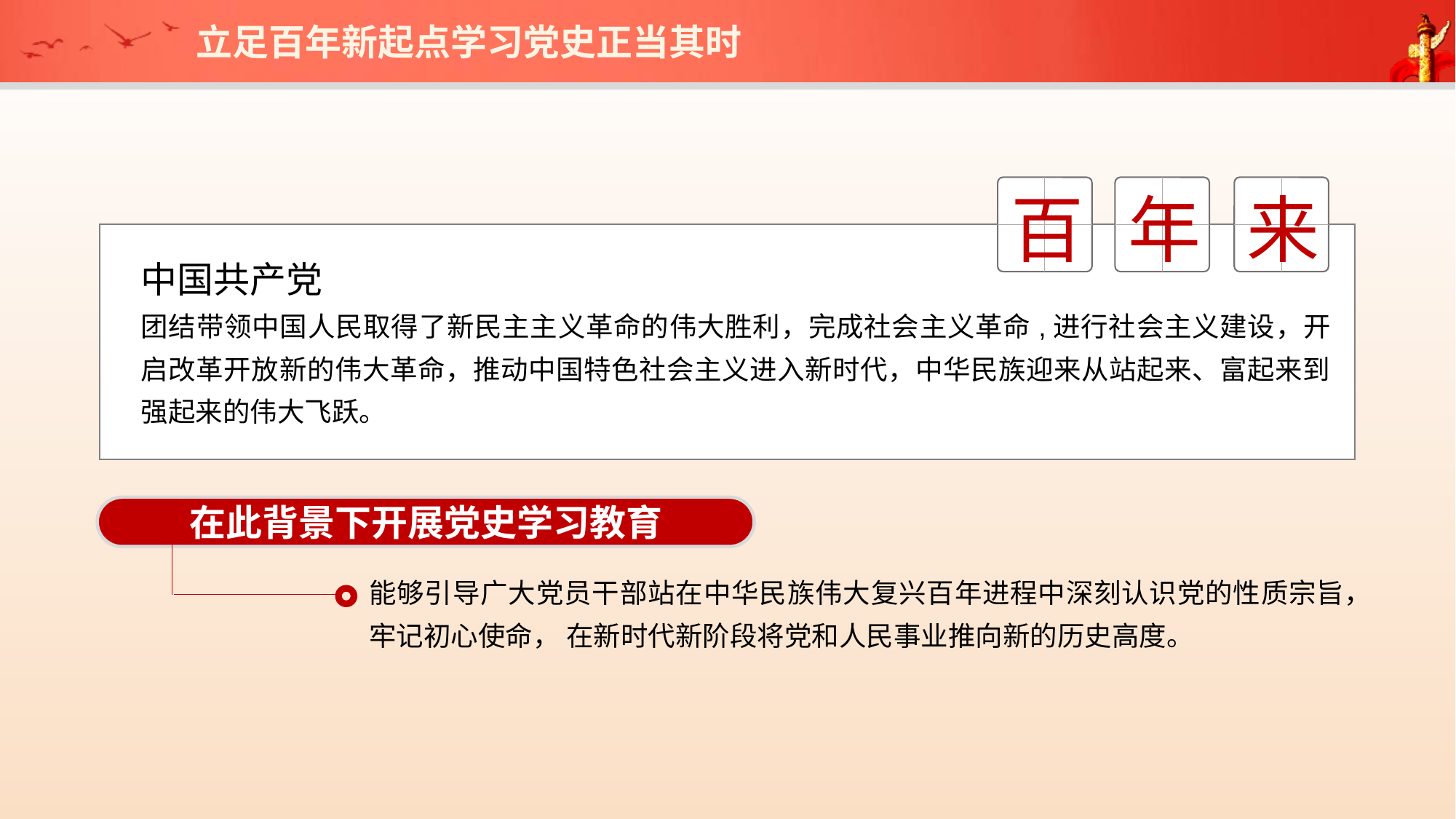

立足百年新起点学习党史正当其时

百
年
来

中国共产党
团结带领中国人民取得了新民主主义革命的伟大胜利，完成社会主义革命,进行社会主义建设，开启改革开放新的伟大革命，推动中国特色社会主义进入新时代，中华民族迎来从站起来、富起来到强起来的伟大飞跃。
在此背景下开展党史学习教育
能够引导广大党员干部站在中华民族伟大复兴百年进程中深刻认识党的性质宗旨，牢记初心使命， 在新时代新阶段将党和人民事业推向新的历史高度。